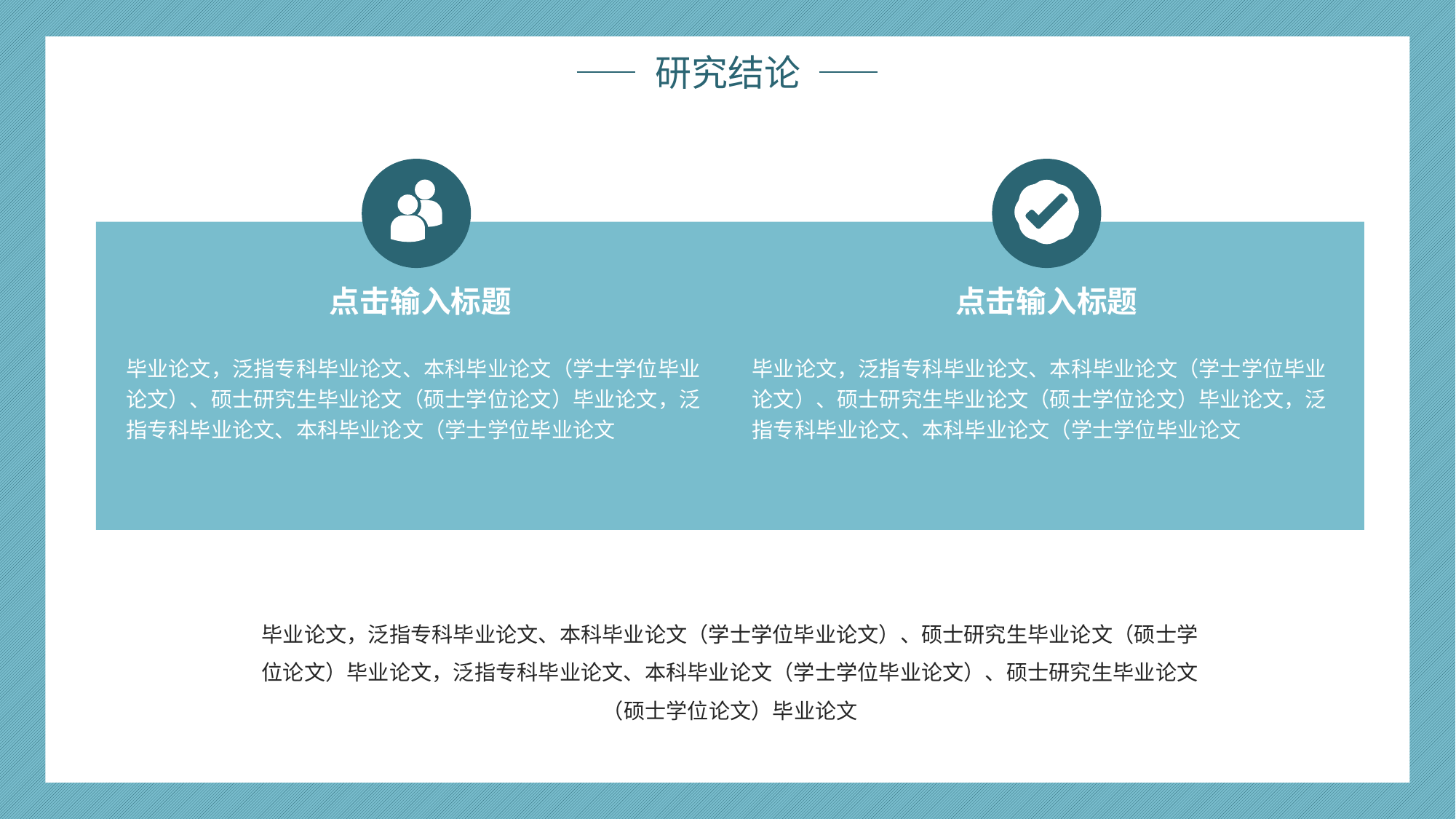

研究结论

点击输入标题
毕业论文，泛指专科毕业论文、本科毕业论文（学士学位毕业论文）、硕士研究生毕业论文（硕士学位论文）毕业论文，泛指专科毕业论文、本科毕业论文（学士学位毕业论文
点击输入标题
毕业论文，泛指专科毕业论文、本科毕业论文（学士学位毕业论文）、硕士研究生毕业论文（硕士学位论文）毕业论文，泛指专科毕业论文、本科毕业论文（学士学位毕业论文
毕业论文，泛指专科毕业论文、本科毕业论文（学士学位毕业论文）、硕士研究生毕业论文（硕士学位论文）毕业论文，泛指专科毕业论文、本科毕业论文（学士学位毕业论文）、硕士研究生毕业论文（硕士学位论文）毕业论文